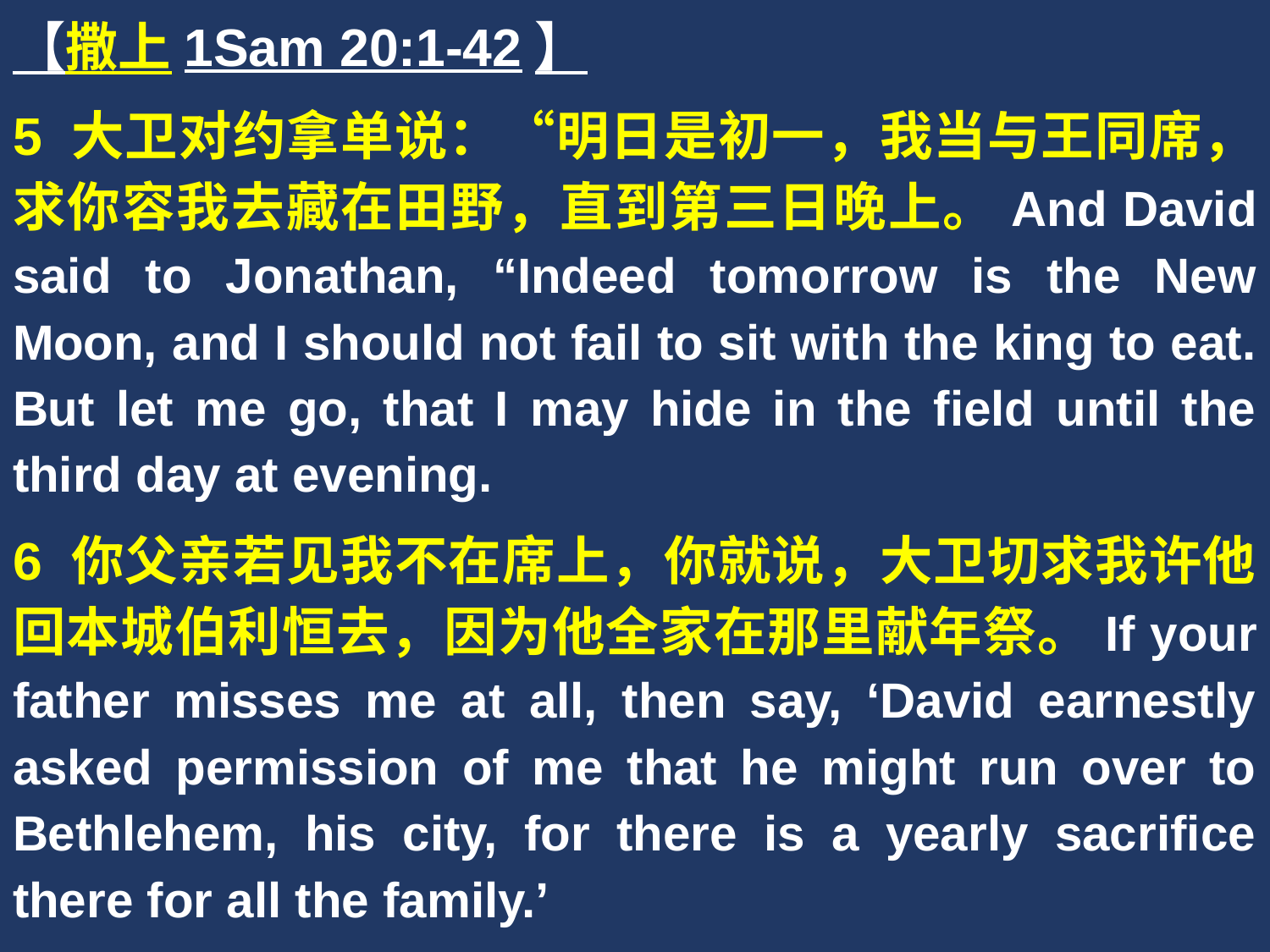

【撒上1Sam 20:1-42】
5 大卫对约拿单说：“明日是初一，我当与王同席，求你容我去藏在田野，直到第三日晚上。And David said to Jonathan, “Indeed tomorrow is the New Moon, and I should not fail to sit with the king to eat. But let me go, that I may hide in the field until the third day at evening.
6 你父亲若见我不在席上，你就说，大卫切求我许他回本城伯利恒去，因为他全家在那里献年祭。If your father misses me at all, then say, ‘David earnestly asked permission of me that he might run over to Bethlehem, his city, for there is a yearly sacrifice there for all the family.’